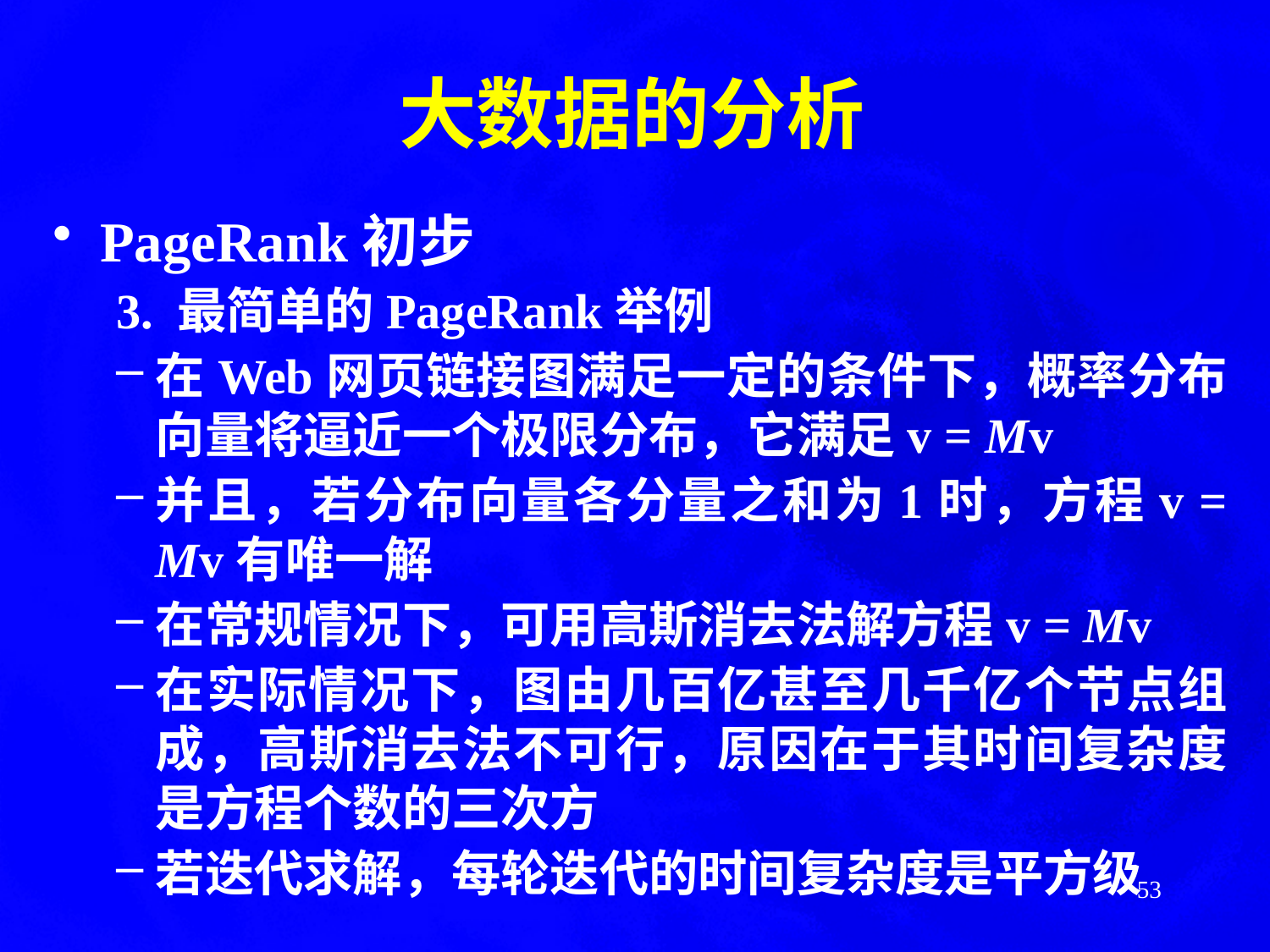

# 大数据的分析
PageRank初步
3. 最简单的PageRank举例
在Web网页链接图满足一定的条件下，概率分布向量将逼近一个极限分布，它满足v = Mv
并且，若分布向量各分量之和为1时，方程v = Mv有唯一解
在常规情况下，可用高斯消去法解方程v = Mv
在实际情况下，图由几百亿甚至几千亿个节点组成，高斯消去法不可行，原因在于其时间复杂度是方程个数的三次方
若迭代求解，每轮迭代的时间复杂度是平方级
53